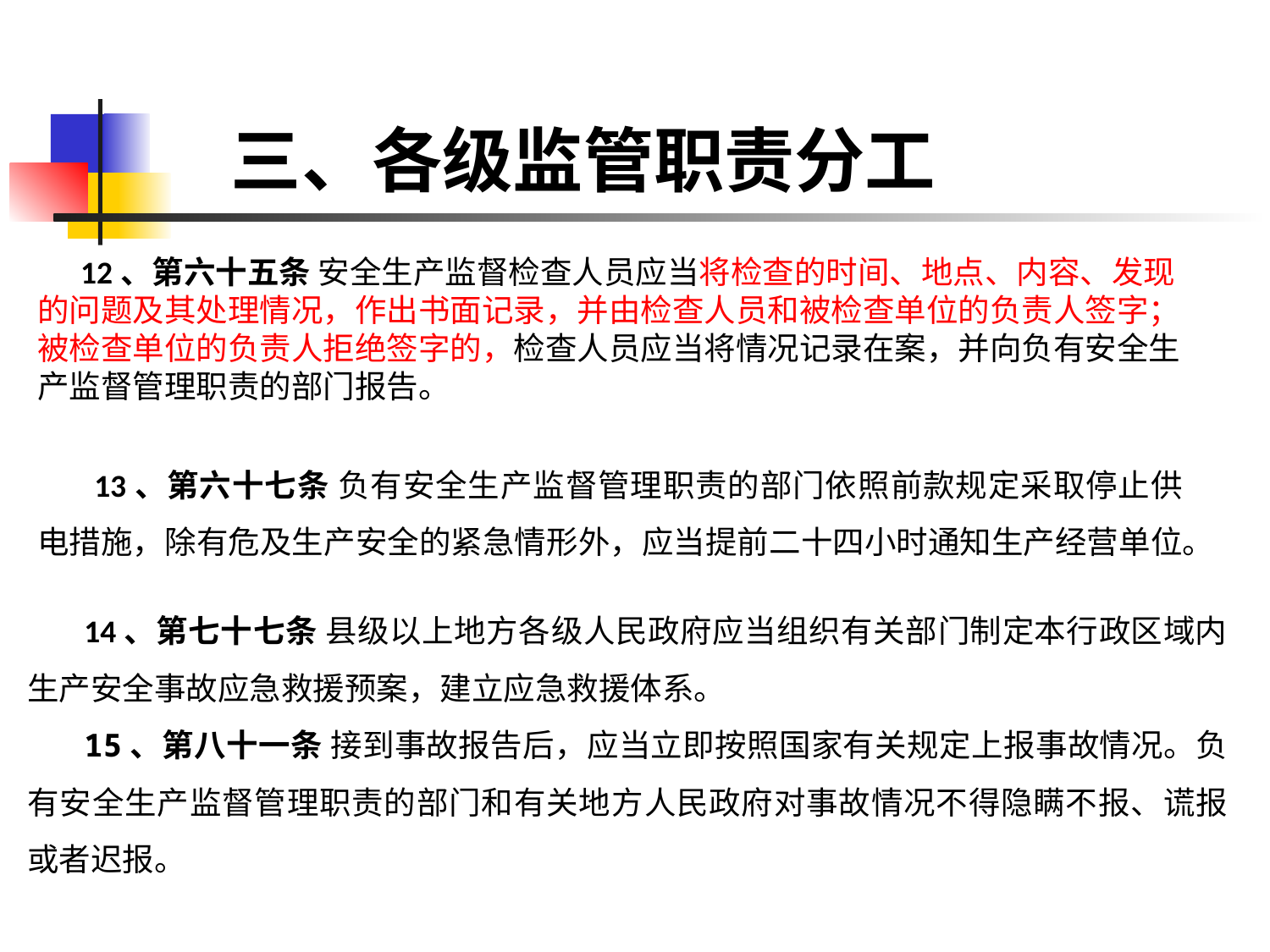

# 三、各级监管职责分工

      12、第六十五条 安全生产监督检查人员应当将检查的时间、地点、内容、发现的问题及其处理情况，作出书面记录，并由检查人员和被检查单位的负责人签字；被检查单位的负责人拒绝签字的，检查人员应当将情况记录在案，并向负有安全生产监督管理职责的部门报告。
13、第六十七条 负有安全生产监督管理职责的部门依照前款规定采取停止供电措施，除有危及生产安全的紧急情形外，应当提前二十四小时通知生产经营单位。
14、第七十七条 县级以上地方各级人民政府应当组织有关部门制定本行政区域内生产安全事故应急救援预案，建立应急救援体系。
15、第八十一条 接到事故报告后，应当立即按照国家有关规定上报事故情况。负有安全生产监督管理职责的部门和有关地方人民政府对事故情况不得隐瞒不报、谎报或者迟报。